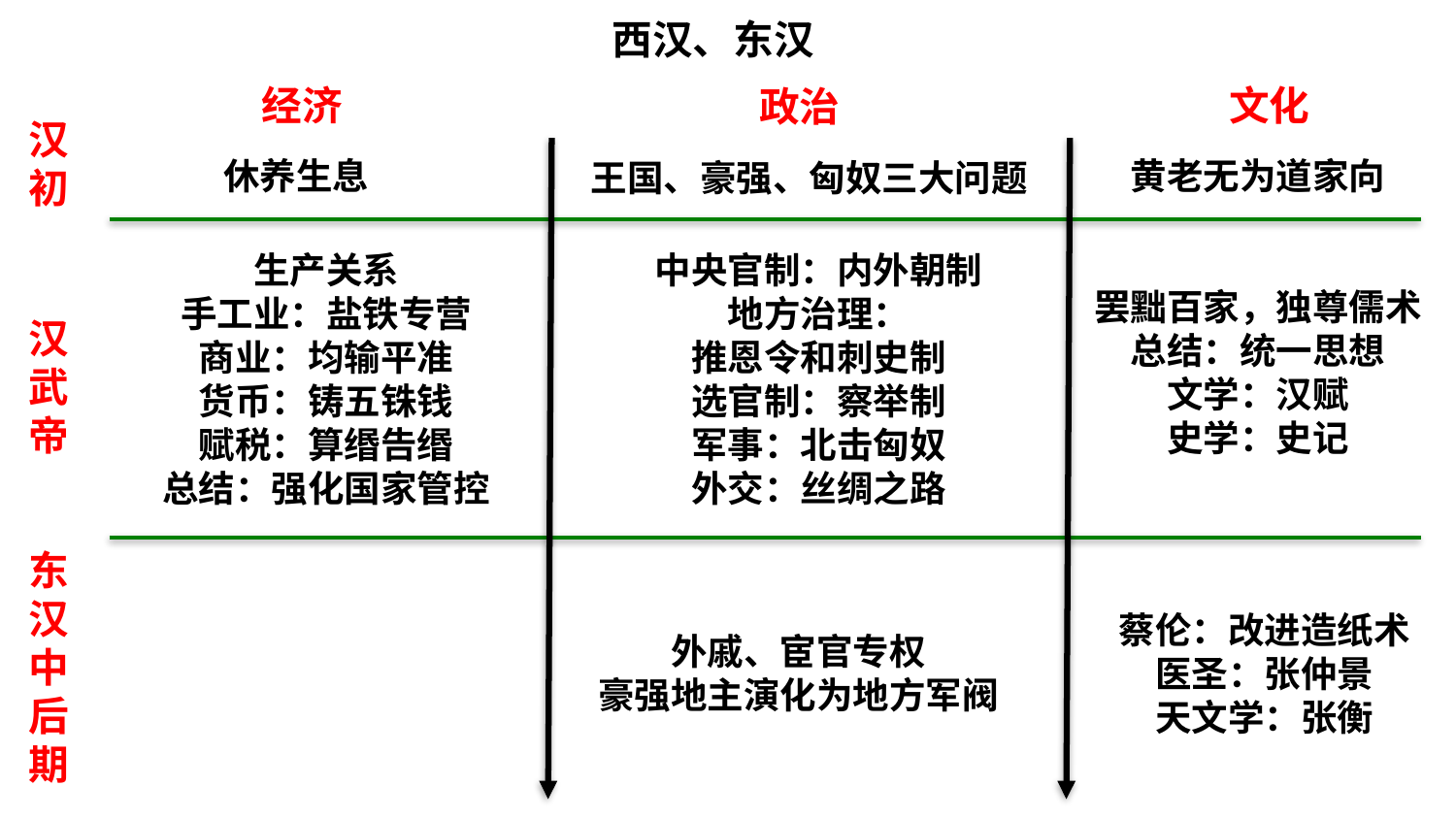

西汉、东汉
经济
文化
政治
汉初
汉武帝
东汉中后期
休养生息
黄老无为道家向
王国、豪强、匈奴三大问题
生产关系
手工业：盐铁专营
商业：均输平准
货币：铸五铢钱
赋税：算缗告缗
总结：强化国家管控
中央官制：内外朝制
地方治理：
推恩令和刺史制
选官制：察举制
军事：北击匈奴
外交：丝绸之路
罢黜百家，独尊儒术
总结：统一思想
文学：汉赋
史学：史记
蔡伦：改进造纸术
医圣：张仲景
天文学：张衡
外戚、宦官专权
豪强地主演化为地方军阀